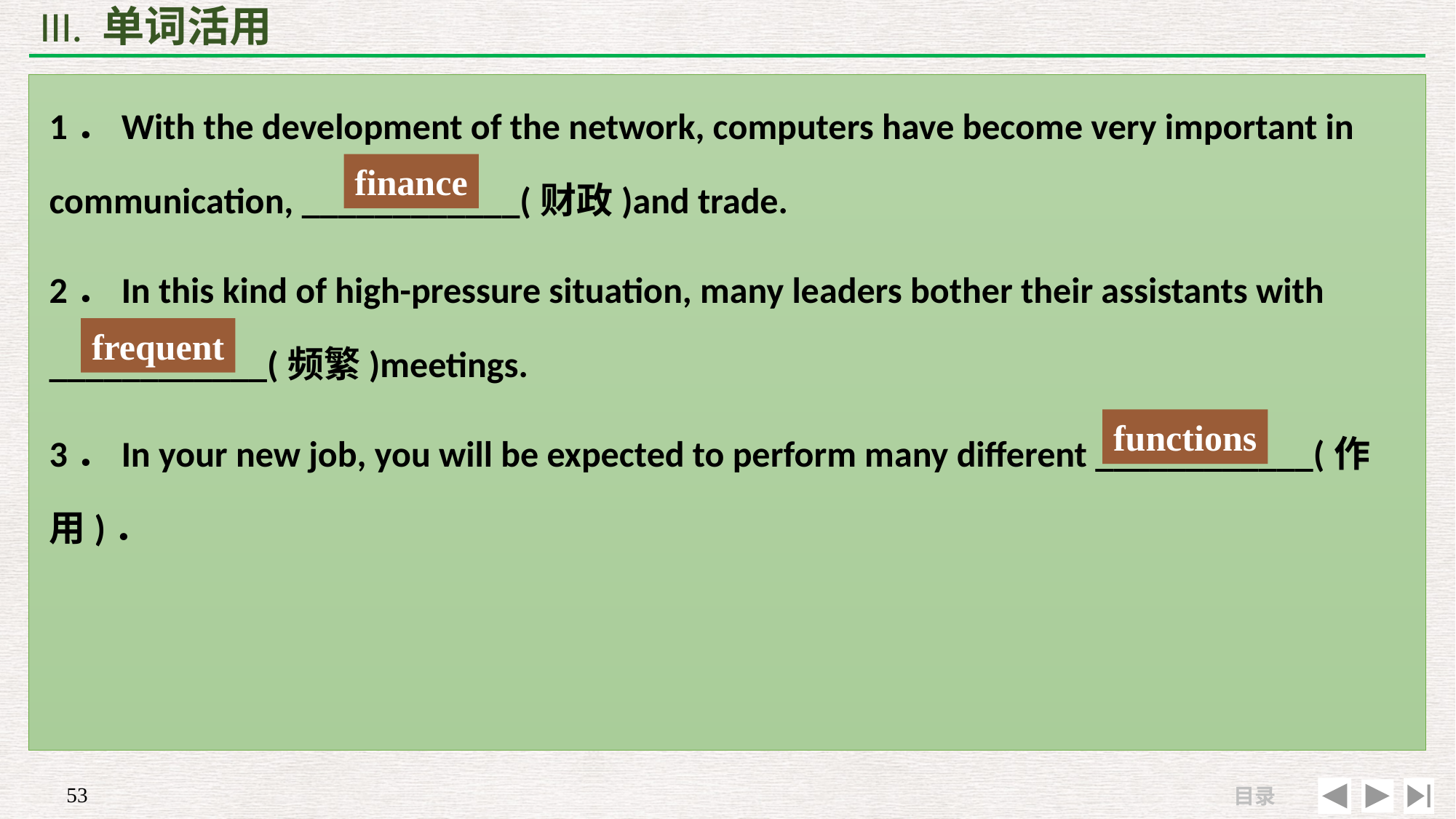

# III. 单词活用
1．With the development of the network, computers have become very important in communication, ____________(财政)and trade.
2．In this kind of high-pressure situation, many leaders bother their assistants with ____________(频繁)meetings.
3．In your new job, you will be expected to perform many different ____________(作用)．

finance
frequent
functions